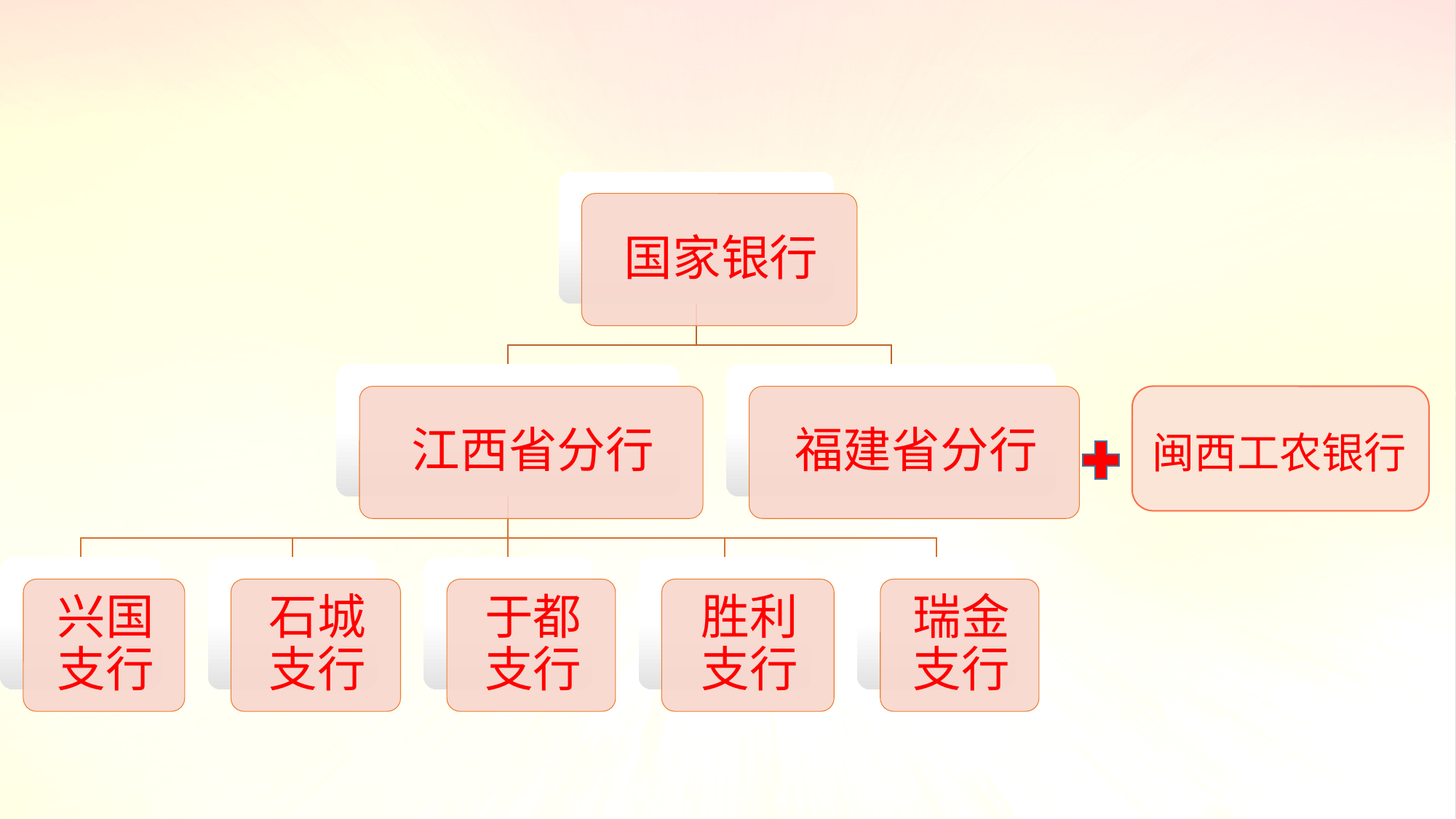

#
国家银行
江西省分行
兴国支行
石城支行
于都支行
胜利支行
瑞金支行
福建省分行

闽西工农银行